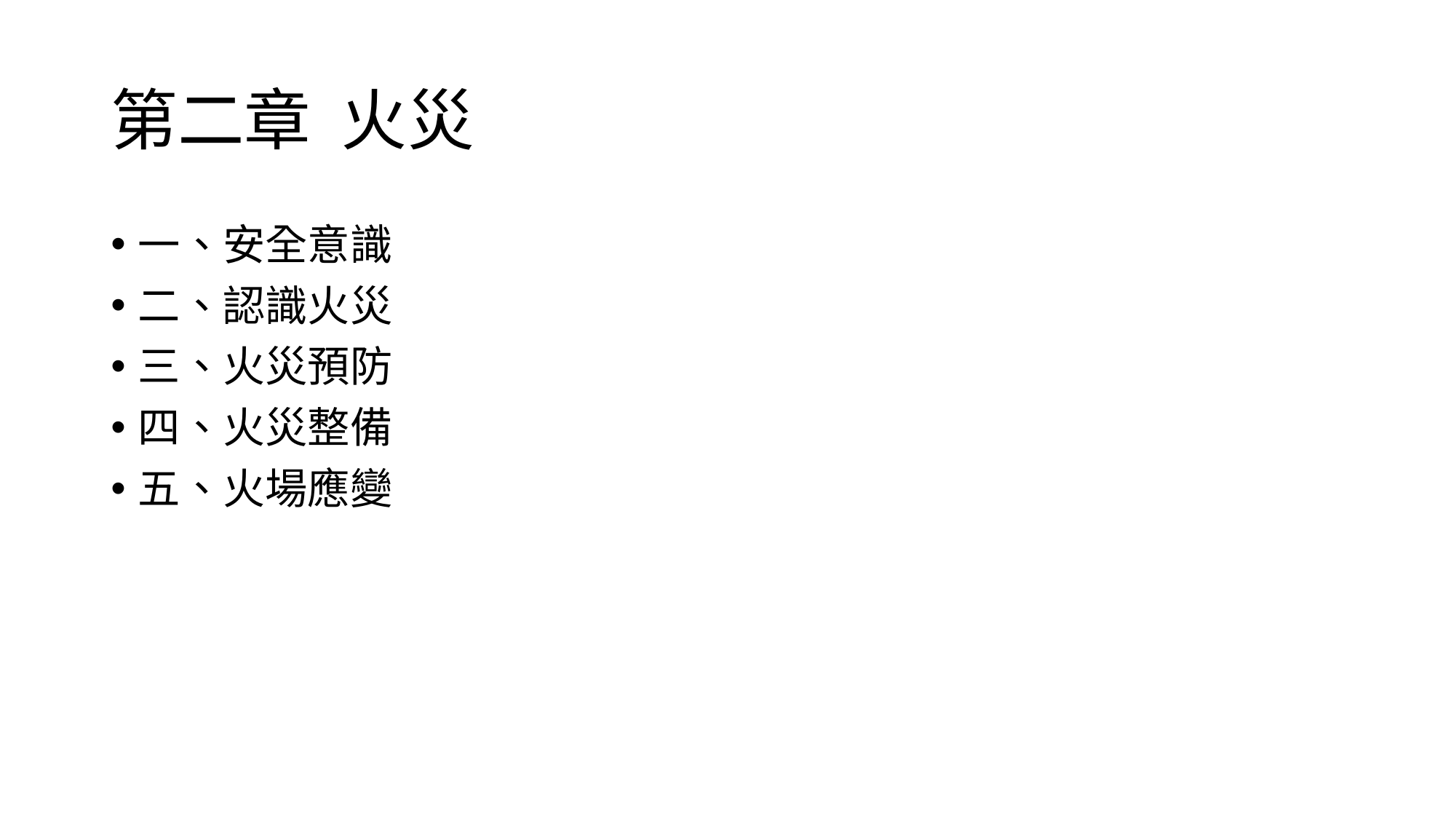

# 第二章  火災
一、安全意識
二、認識火災
三、火災預防
四、火災整備
五、火場應變